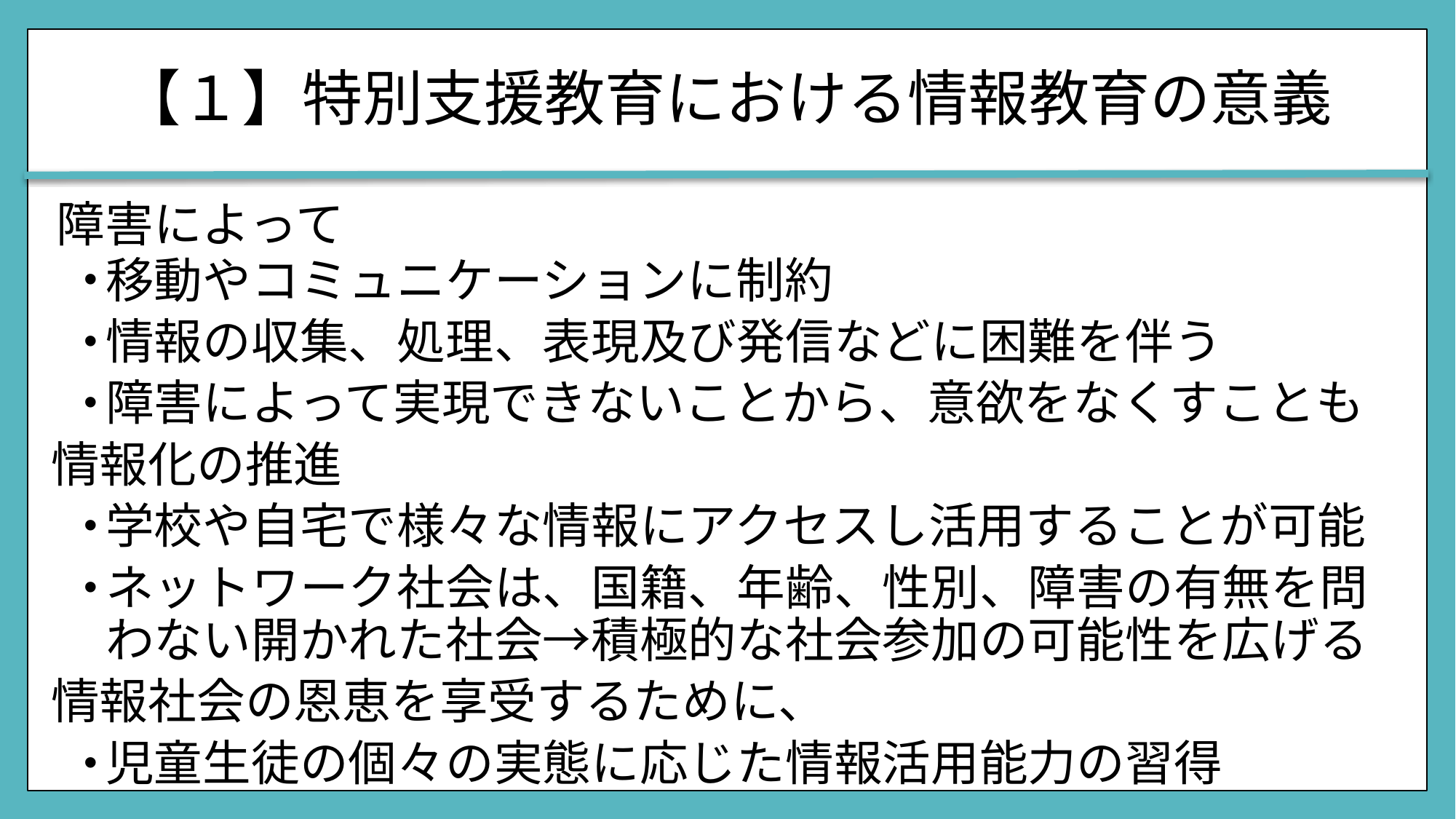

# 【１】特別支援教育における情報教育の意義
障害によって
移動やコミュニケーションに制約
情報の収集、処理、表現及び発信などに困難を伴う
障害によって実現できないことから、意欲をなくすことも
情報化の推進
学校や自宅で様々な情報にアクセスし活用することが可能
ネットワーク社会は、国籍、年齢、性別、障害の有無を問わない開かれた社会→積極的な社会参加の可能性を広げる
情報社会の恩恵を享受するために、
児童生徒の個々の実態に応じた情報活用能力の習得